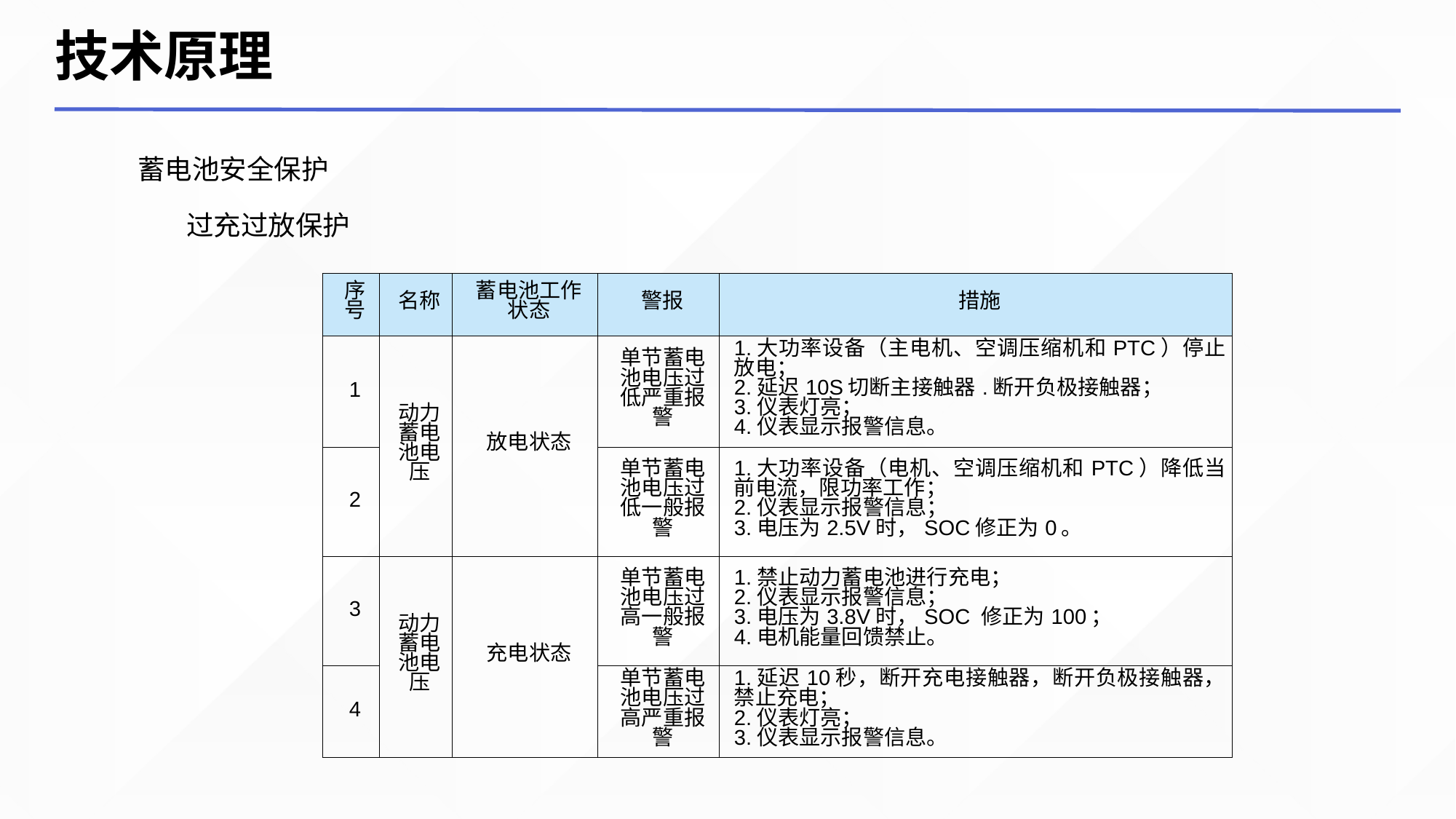

技术原理
蓄电池安全保护
过充过放保护
| 序号 | 名称 | 蓄电池工作状态 | 警报 | 措施 |
| --- | --- | --- | --- | --- |
| 1 | 动力蓄电池电压 | 放电状态 | 单节蓄电池电压过低严重报警 | 1.大功率设备（主电机、空调压缩机和PTC）停止放电； 2.延迟10S切断主接触器.断开负极接触器； 3.仪表灯亮； 4.仪表显示报警信息。 |
| 2 |  |  | 单节蓄电池电压过低一般报警 | 1.大功率设备（电机、空调压缩机和PTC）降低当前电流，限功率工作； 2.仪表显示报警信息； 3.电压为2.5V时，SOC修正为0。 |
| 3 | 动力蓄电池电压 | 充电状态 | 单节蓄电池电压过高一般报警 | 1.禁止动力蓄电池进行充电； 2.仪表显示报警信息； 3.电压为3.8V时，SOC 修正为100； 4.电机能量回馈禁止。 |
| 4 |  |  | 单节蓄电池电压过高严重报警 | 1.延迟10秒，断开充电接触器，断开负极接触器，禁止充电； 2.仪表灯亮； 3.仪表显示报警信息。 |